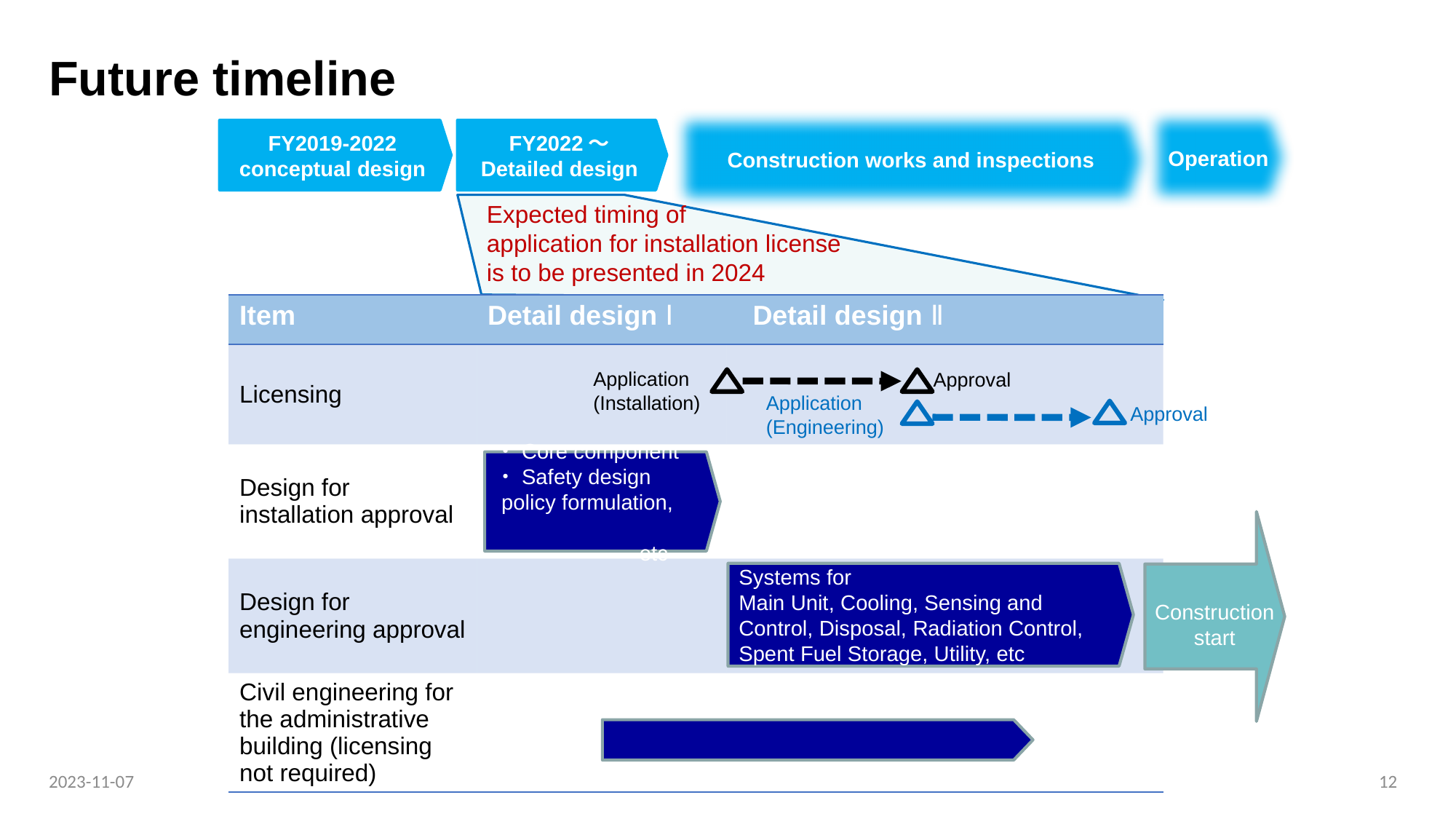

# Future timeline
Operation
Construction works and inspections
FY2019-2022
conceptual design
FY2022～
Detailed design
Expected timing of
application for installation license
is to be presented in 2024

| Item | Detail design Ⅰ | Detail design Ⅱ |
| --- | --- | --- |
| Licensing |  |  |
| Design for installation approval |  |  |
| Design for engineering approval |  |  |
| Civil engineering for the administrative building (licensing not required) |  |  |
Application
(Installation)
Approval

Application
(Engineering)
Approval

・Core component
・Safety design
 policy formulation,
                        etc

Construction start
Systems for
Main Unit, Cooling, Sensing and Control, Disposal, Radiation Control, Spent Fuel Storage, Utility, etc

2023-11-07
12